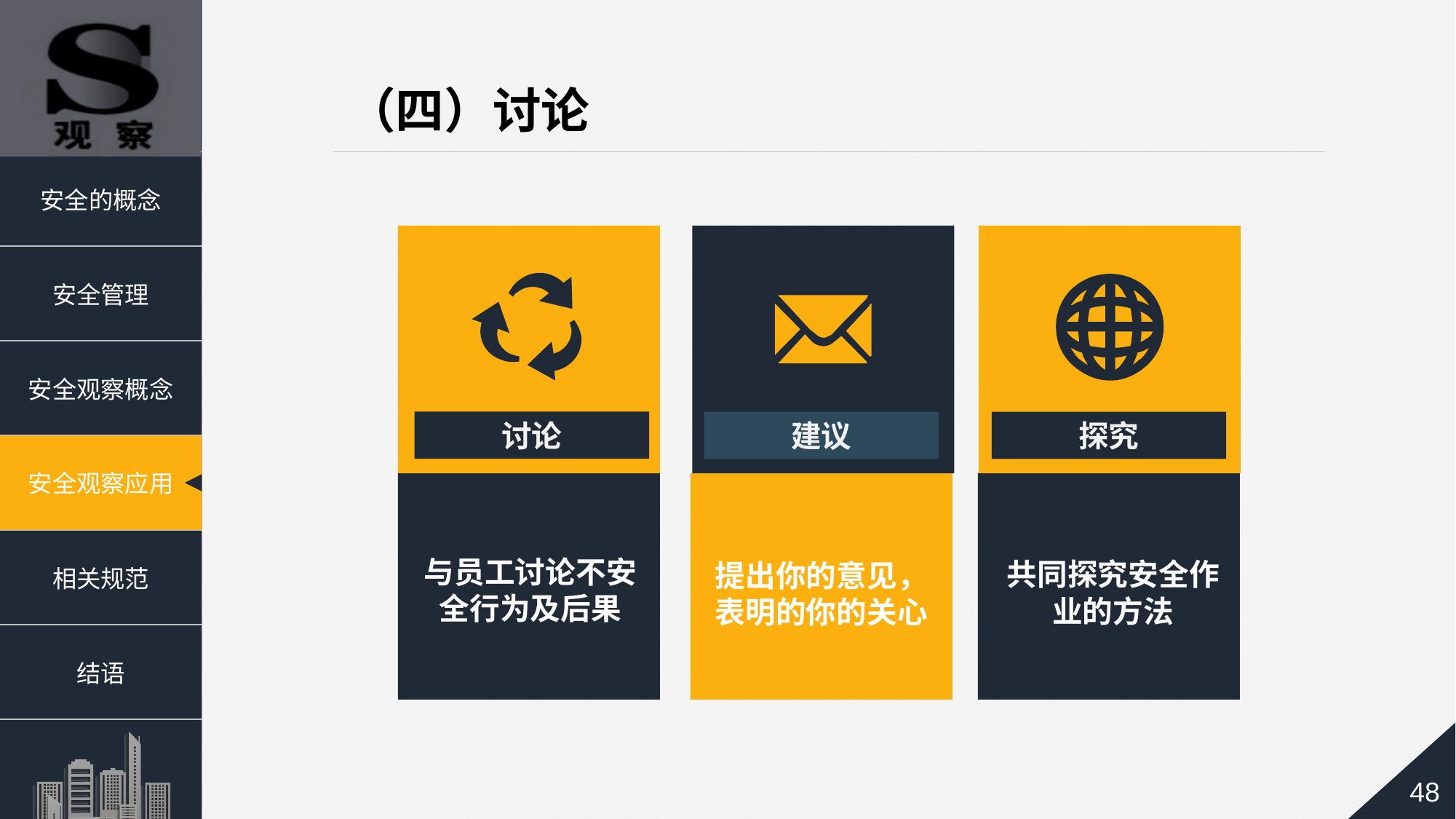

（四）讨论

建议

探究

讨论

与员工讨论不安全行为及后果

提出你的意见，表明的你的关心

共同探究安全作业的方法